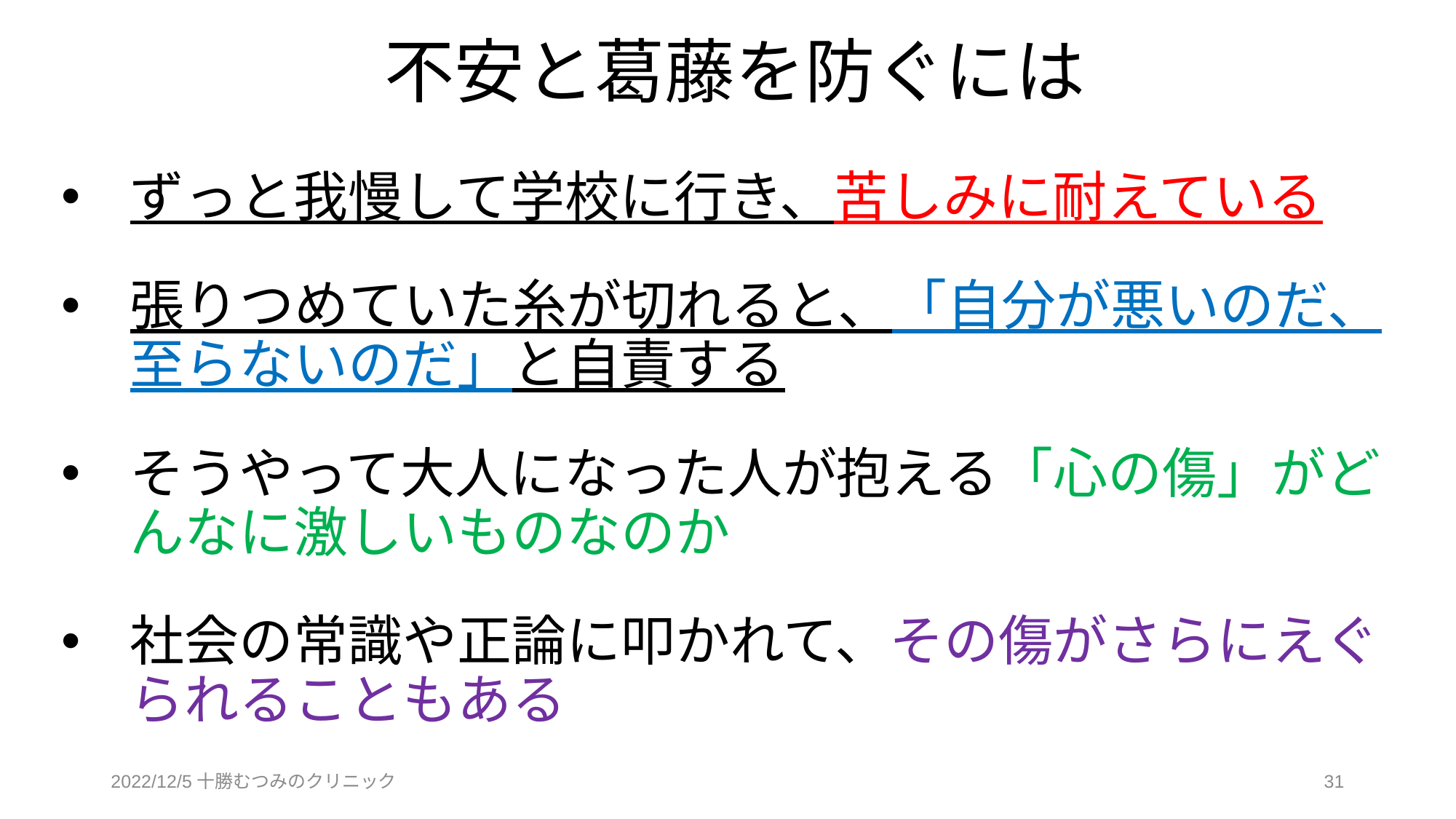

# 不安と葛藤を防ぐには

ずっと我慢して学校に行き、苦しみに耐えている

張りつめていた糸が切れると、「自分が悪いのだ、至らないのだ」と自責する

そうやって大人になった人が抱える「心の傷」がどんなに激しいものなのか

社会の常識や正論に叩かれて、その傷がさらにえぐられることもある
2022/12/5十勝むつみのクリニック
31